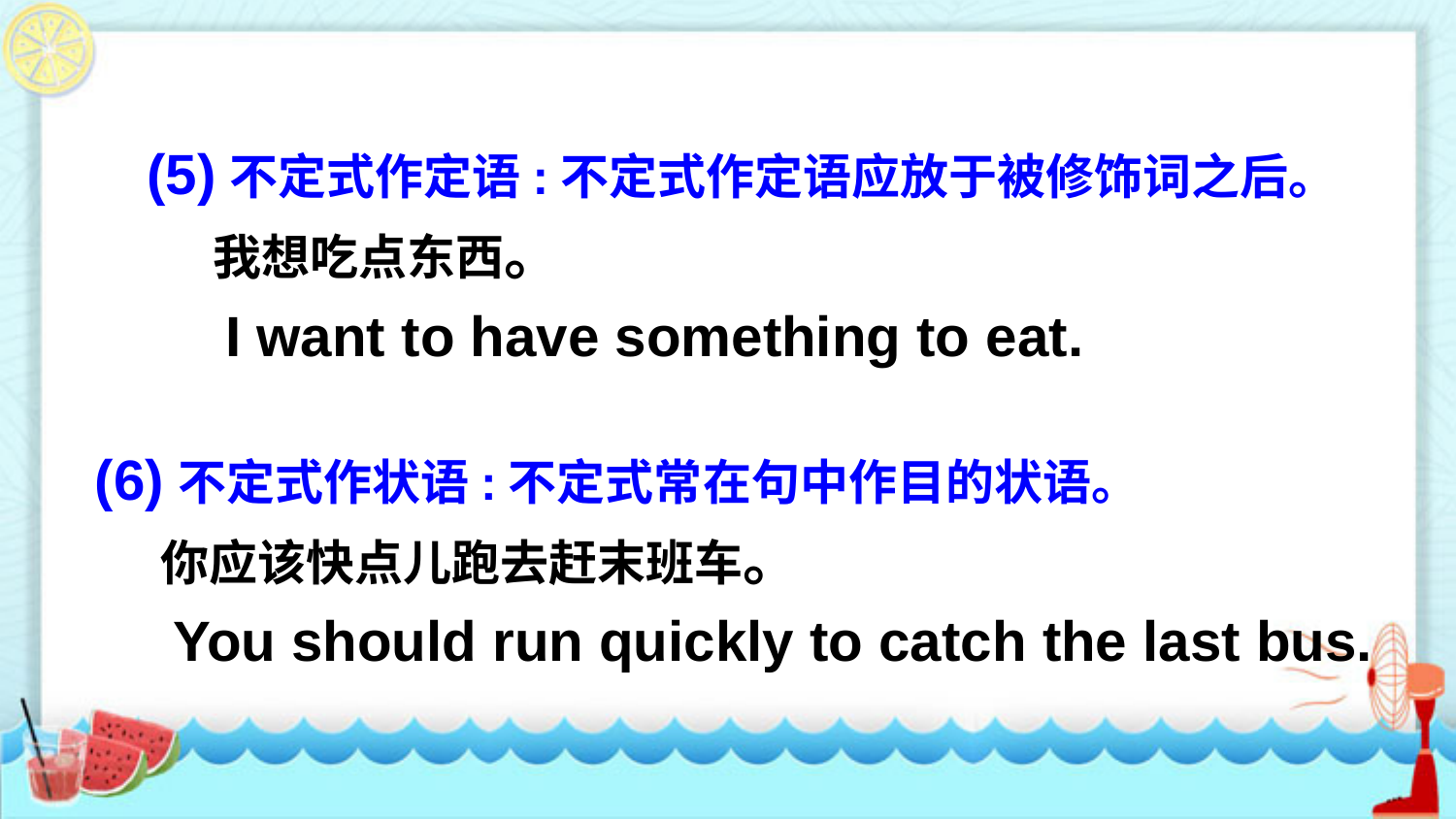

(5)不定式作定语:不定式作定语应放于被修饰词之后。
     我想吃点东西。
     I want to have something to eat.
(6)不定式作状语:不定式常在句中作目的状语。
     你应该快点儿跑去赶末班车。
     You should run quickly to catch the last bus.